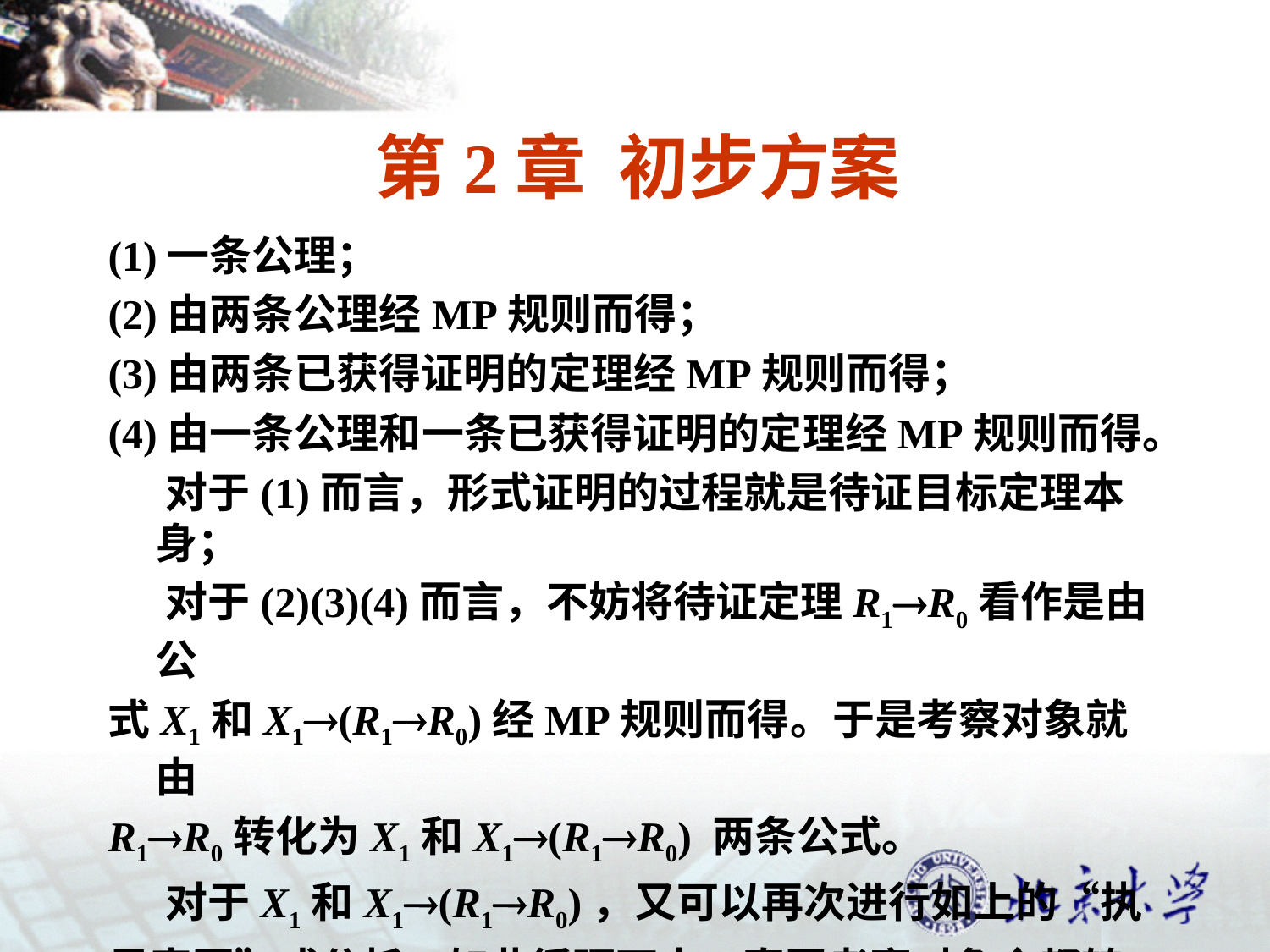

# 第2章  初步方案
(1)一条公理；
(2)由两条公理经MP规则而得；
(3)由两条已获得证明的定理经MP规则而得；
(4)由一条公理和一条已获得证明的定理经MP规则而得。
     对于(1)而言，形式证明的过程就是待证目标定理本身；
     对于(2)(3)(4)而言，不妨将待证定理R1→R0看作是由公
式X1和X1→(R1→R0)经MP规则而得。于是考察对象就由
R1→R0转化为X1和X1→(R1→R0) 两条公式。
     对于X1和X1→(R1→R0)，又可以再次进行如上的“执
果索因”式分析，如此循环下去，直至考察对象全都转化